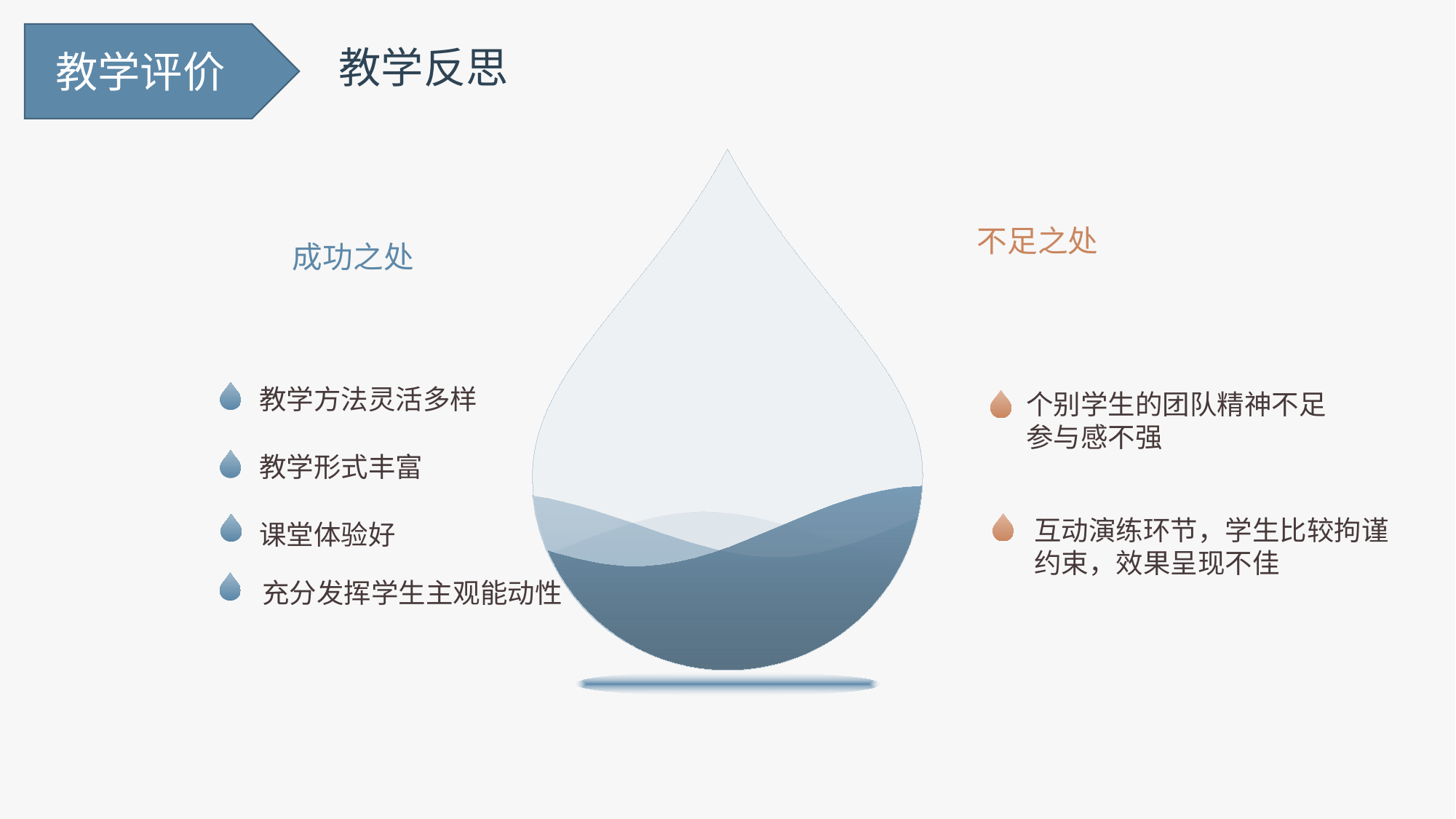

教学反思
教学评价

不足之处
成功之处
教学方法灵活多样

个别学生的团队精神不足
参与感不强

教学形式丰富

互动演练环节，学生比较拘谨
约束，效果呈现不佳

课堂体验好

充分发挥学生主观能动性